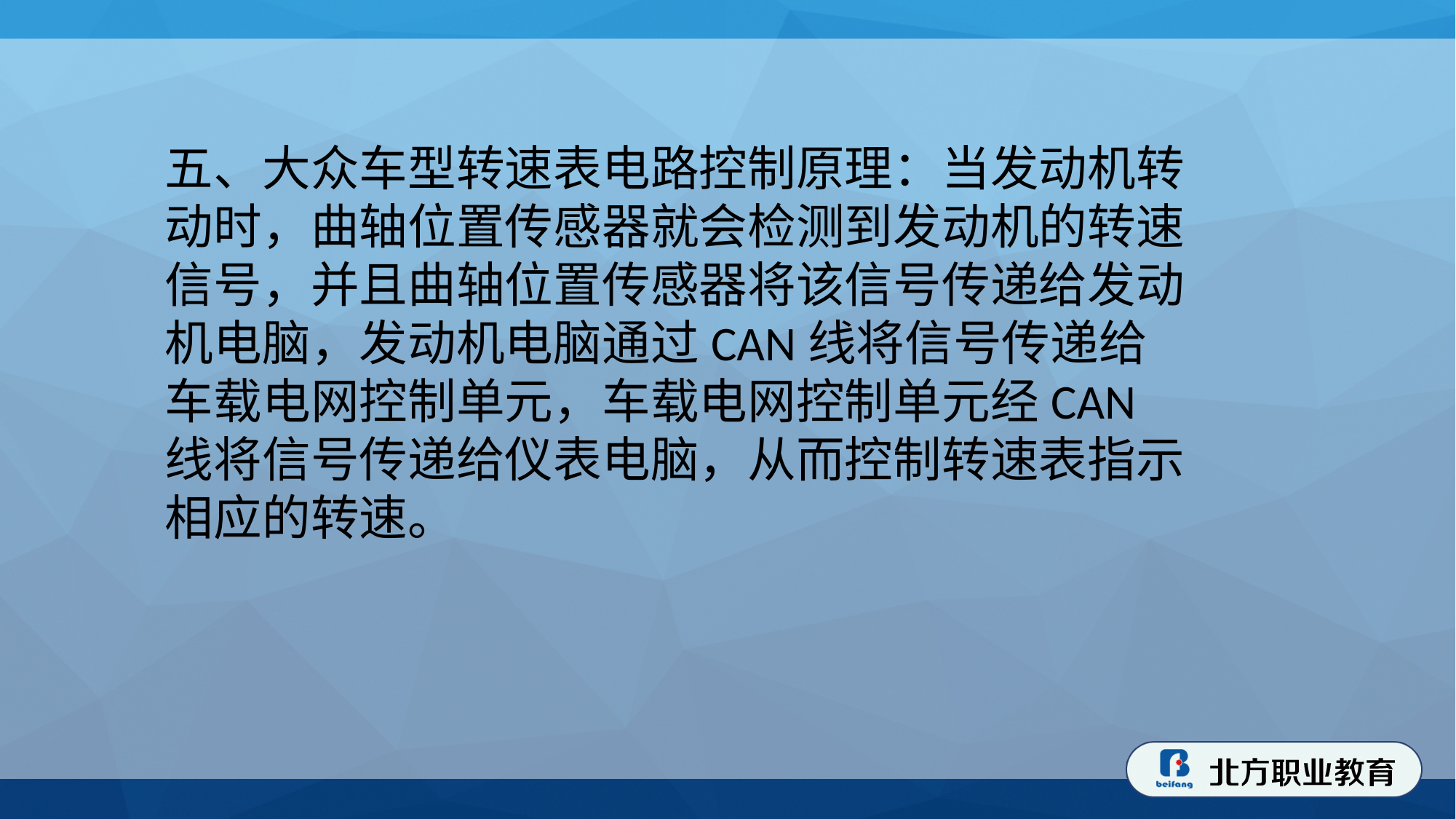

五、大众车型转速表电路控制原理：当发动机转动时，曲轴位置传感器就会检测到发动机的转速信号，并且曲轴位置传感器将该信号传递给发动机电脑，发动机电脑通过CAN线将信号传递给车载电网控制单元，车载电网控制单元经CAN 线将信号传递给仪表电脑，从而控制转速表指示相应的转速。